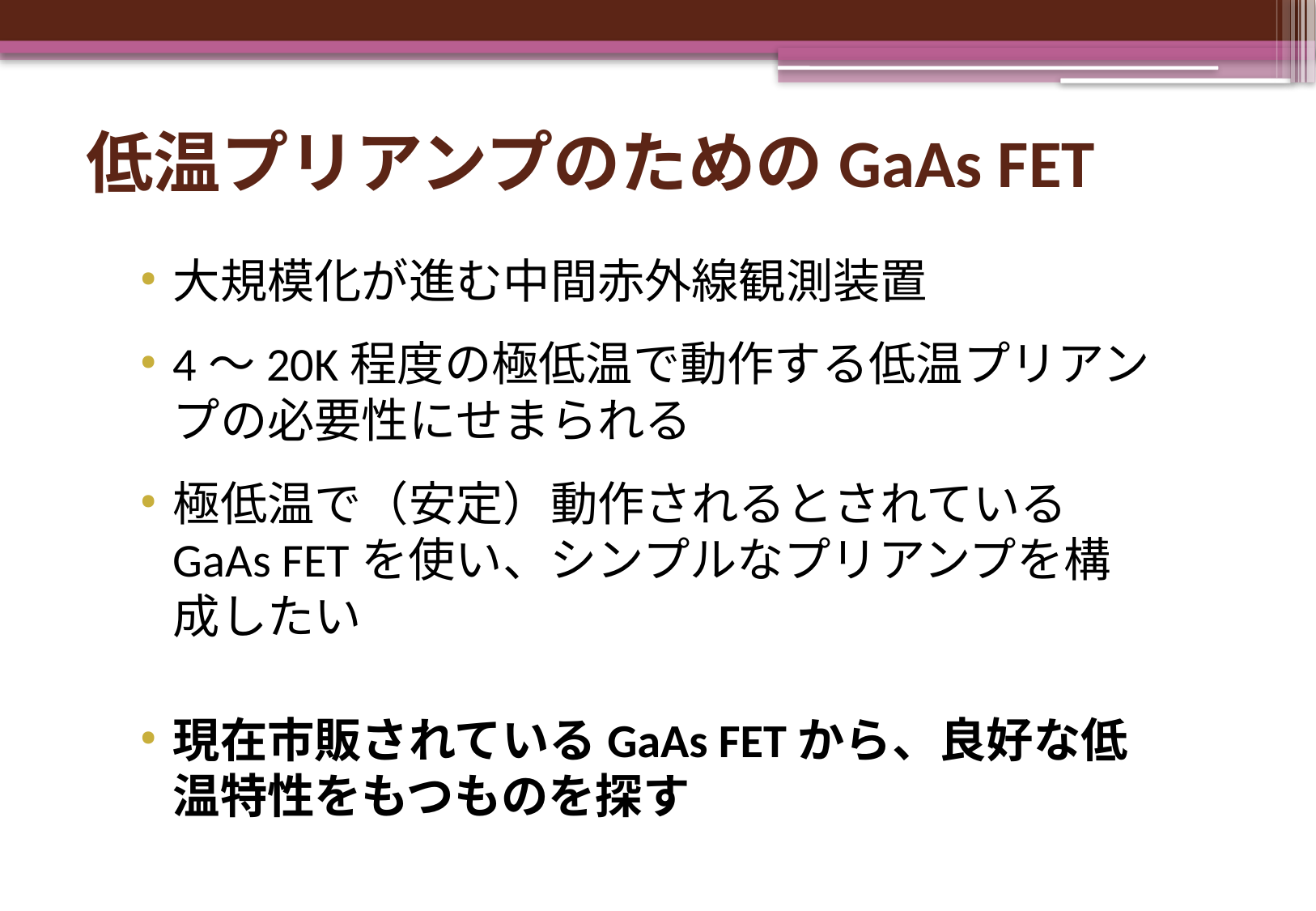

# 低温プリアンプのためのGaAs FET
大規模化が進む中間赤外線観測装置

4～20K程度の極低温で動作する低温プリアンプの必要性にせまられる

極低温で（安定）動作されるとされているGaAs FETを使い、シンプルなプリアンプを構成したい

現在市販されているGaAs FETから、良好な低温特性をもつものを探す